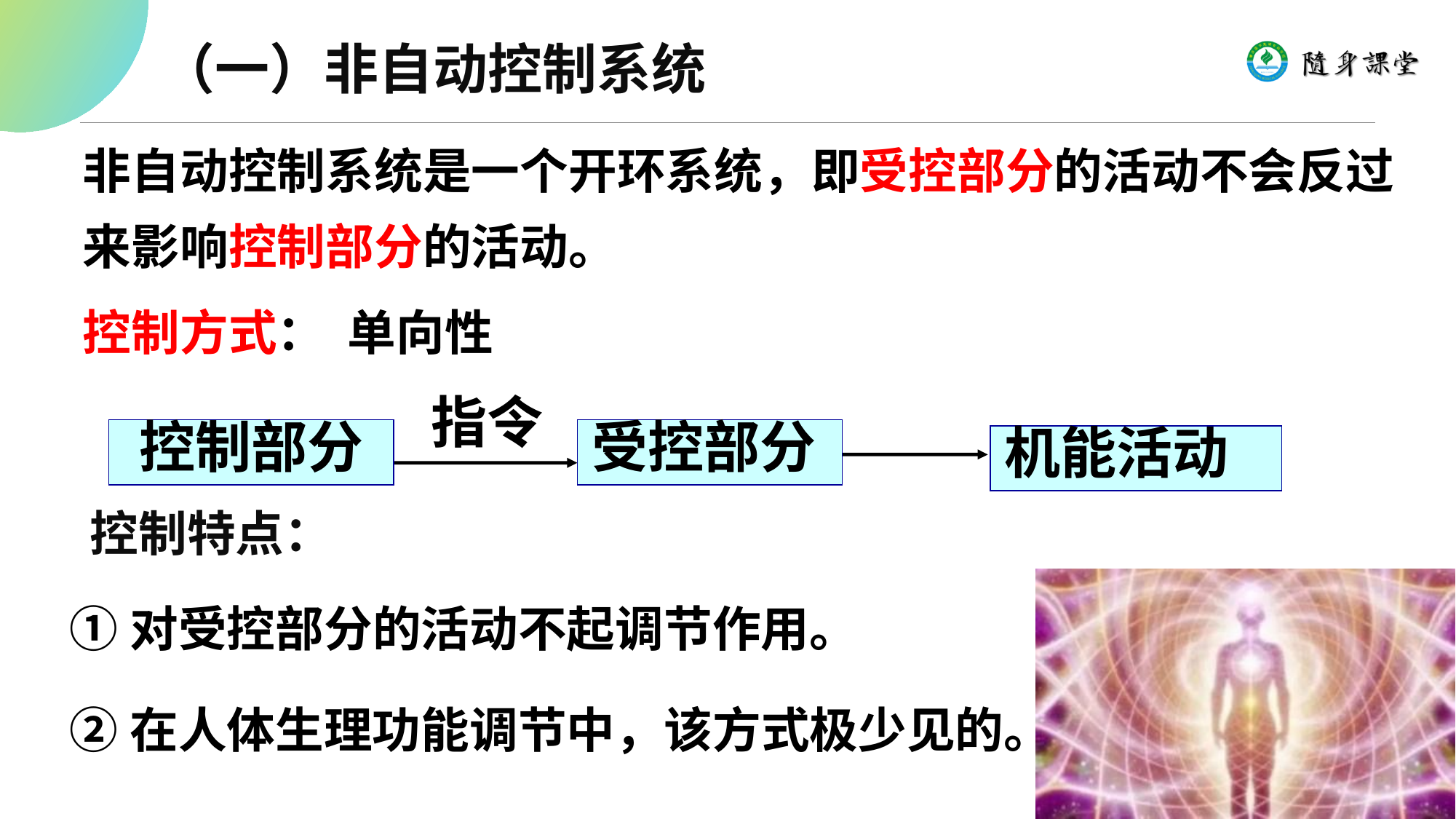

（一）非自动控制系统

非自动控制系统是一个开环系统，即受控部分的活动不会反过来影响控制部分的活动。
控制方式：  单向性
指令
控制部分
受控部分
机能活动

①对受控部分的活动不起调节作用。
②在人体生理功能调节中，该方式极少见的。
控制特点：